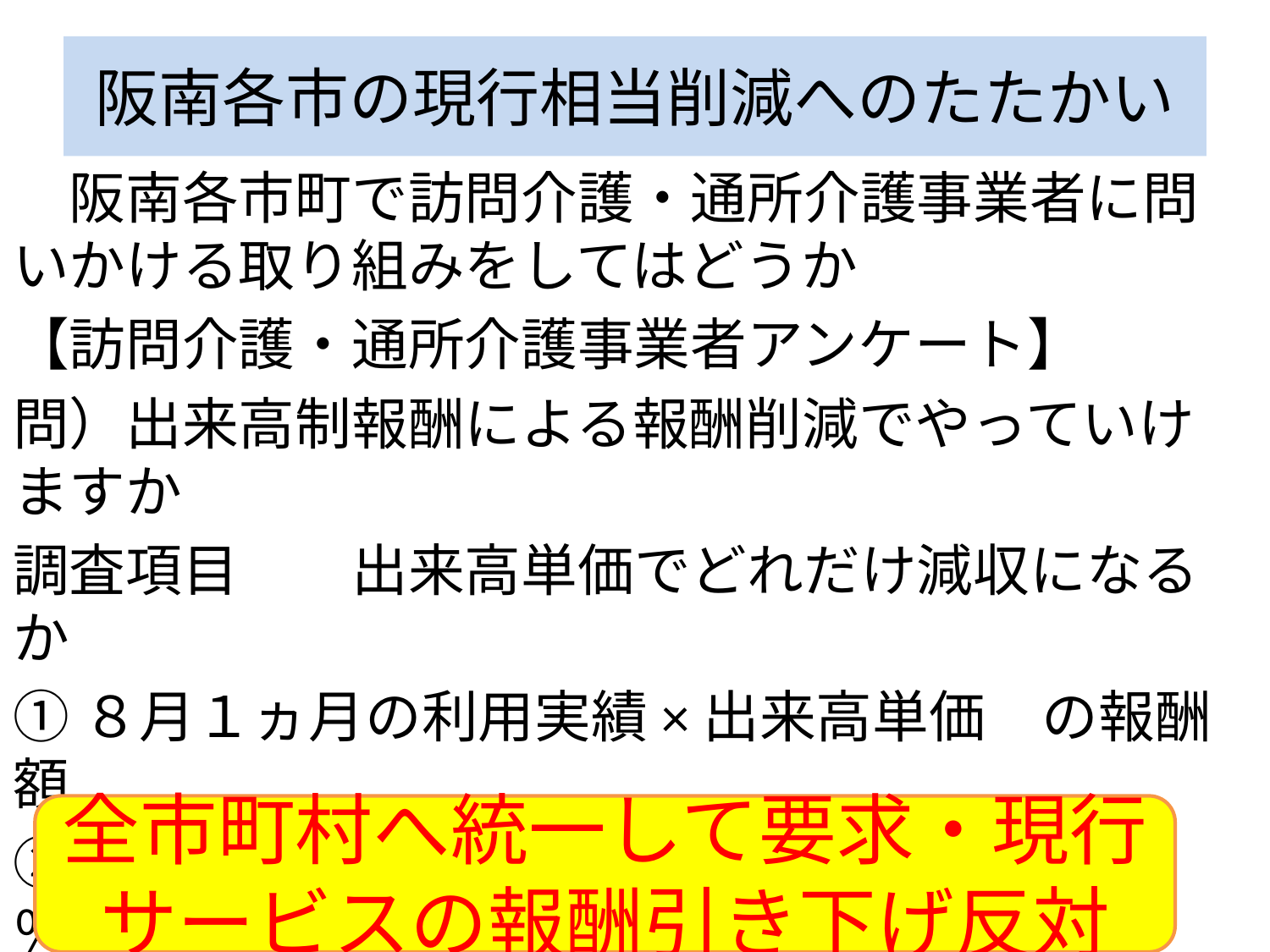

# 阪南各市の現行相当削減へのたたかい
　阪南各市町で訪問介護・通所介護事業者に問いかける取り組みをしてはどうか
【訪問介護・通所介護事業者アンケート】
問）出来高制報酬による報酬削減でやっていけますか
調査項目　　出来高単価でどれだけ減収になるか
①８月１ヵ月の利用実績×出来高単価　の報酬額
②現行の８月の報酬額　　①－②　⇒　(　)％減

全市町村へ統一して要求・現行サービスの報酬引き下げ反対